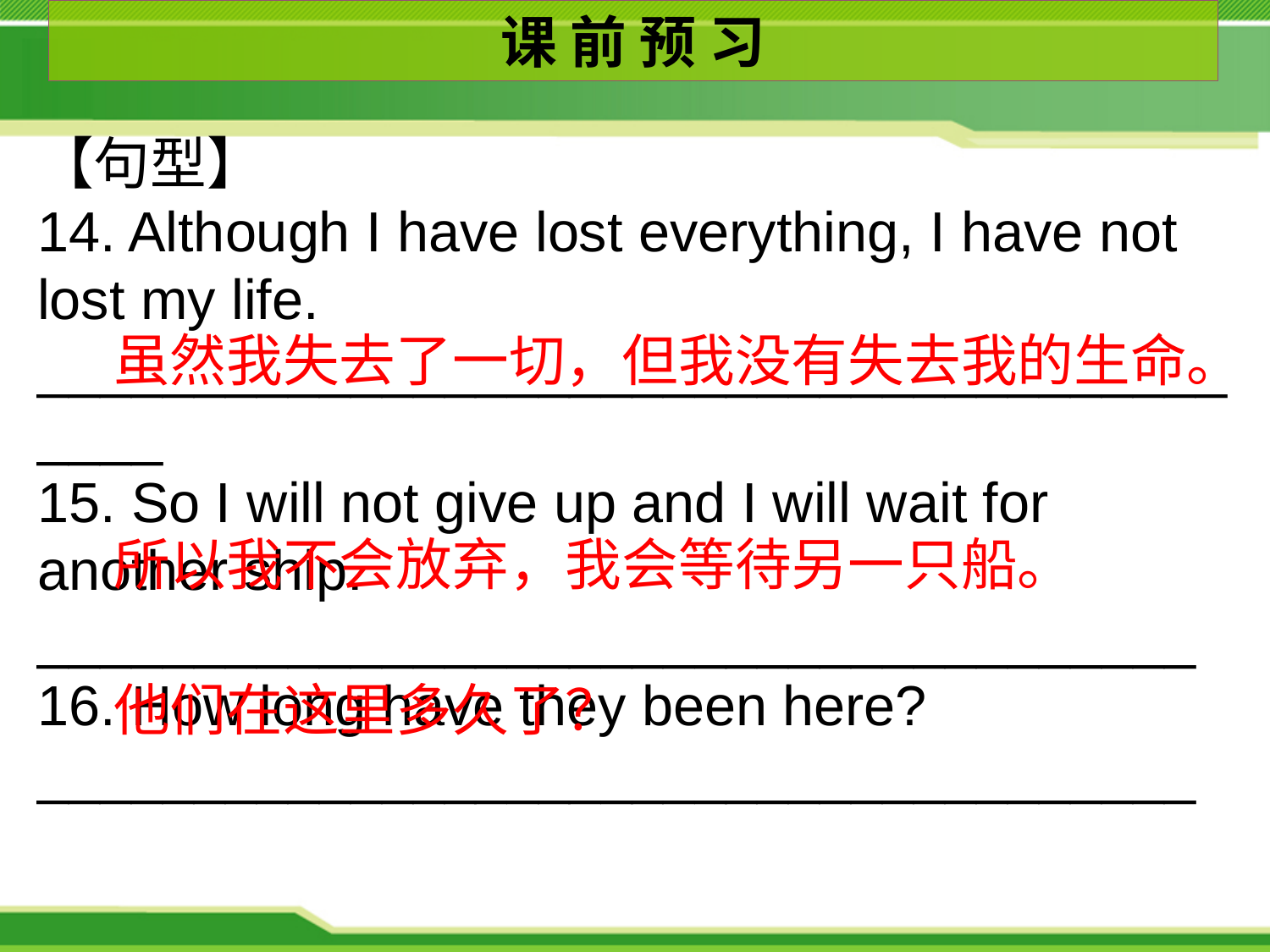

课 前 预 习
【句型】
14. Although I have lost everything, I have not lost my life.   __________________________________________
15. So I will not give up and I will wait for another ship. _____________________________________
16. How long have they been here?
_____________________________________
虽然我失去了一切，但我没有失去我的生命。
所以我不会放弃，我会等待另一只船。
他们在这里多久了？